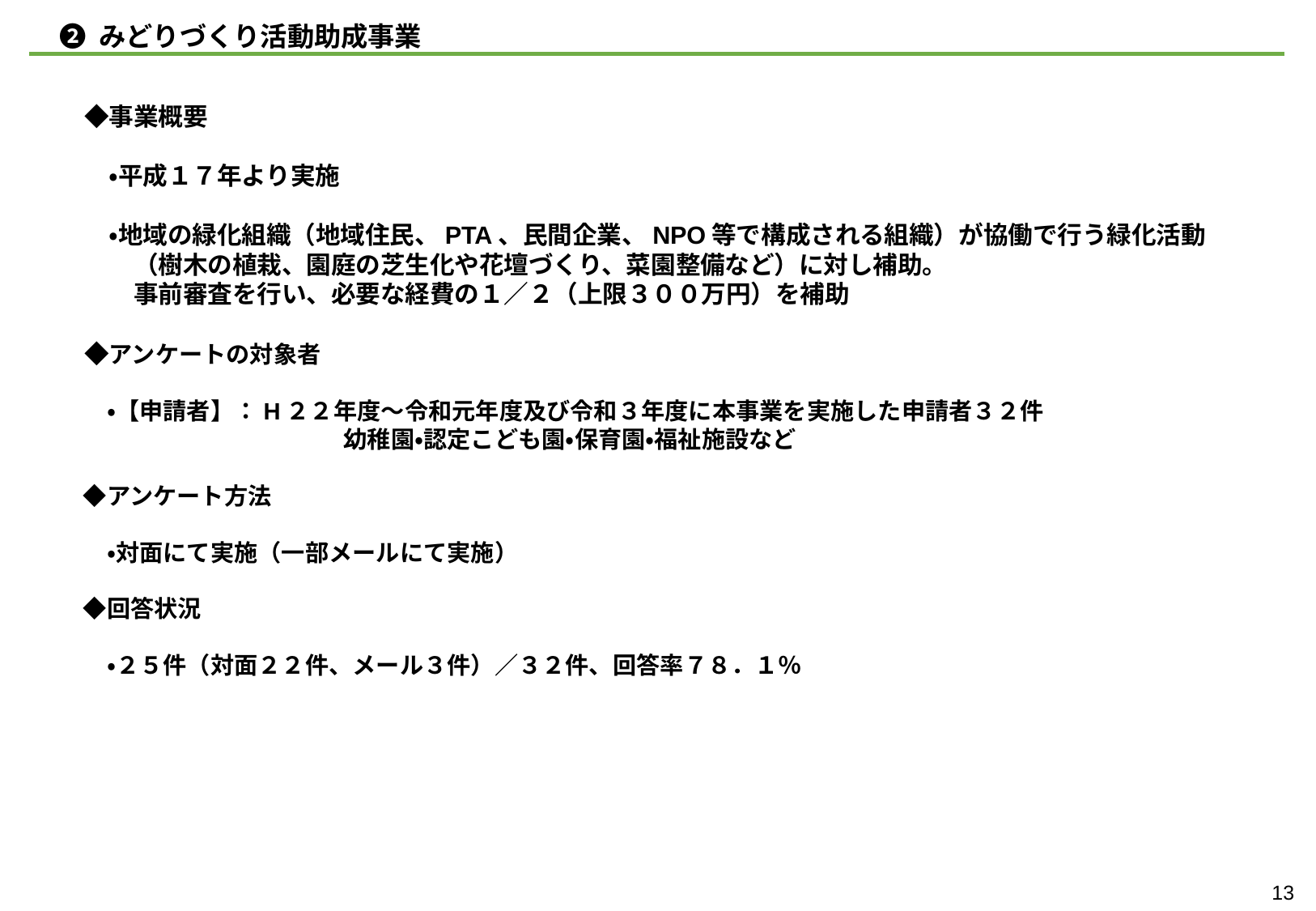

❷ みどりづくり活動助成事業
　◆事業概要

　　・平成１７年より実施

　　・地域の緑化組織（地域住民、PTA、民間企業、NPO等で構成される組織）が協働で行う緑化活動
　　　（樹木の植栽、園庭の芝生化や花壇づくり、菜園整備など）に対し補助。
　　　事前審査を行い、必要な経費の１／２（上限３００万円）を補助

　◆アンケートの対象者

　　・【申請者】：H２２年度～令和元年度及び令和３年度に本事業を実施した申請者３２件
　　　　　　　　　　　　幼稚園・認定こども園・保育園・福祉施設など

　◆アンケート方法

　　・対面にて実施（一部メールにて実施）

　◆回答状況

　　・２５件（対面２２件、メール３件）／３２件、回答率７８．１％

13